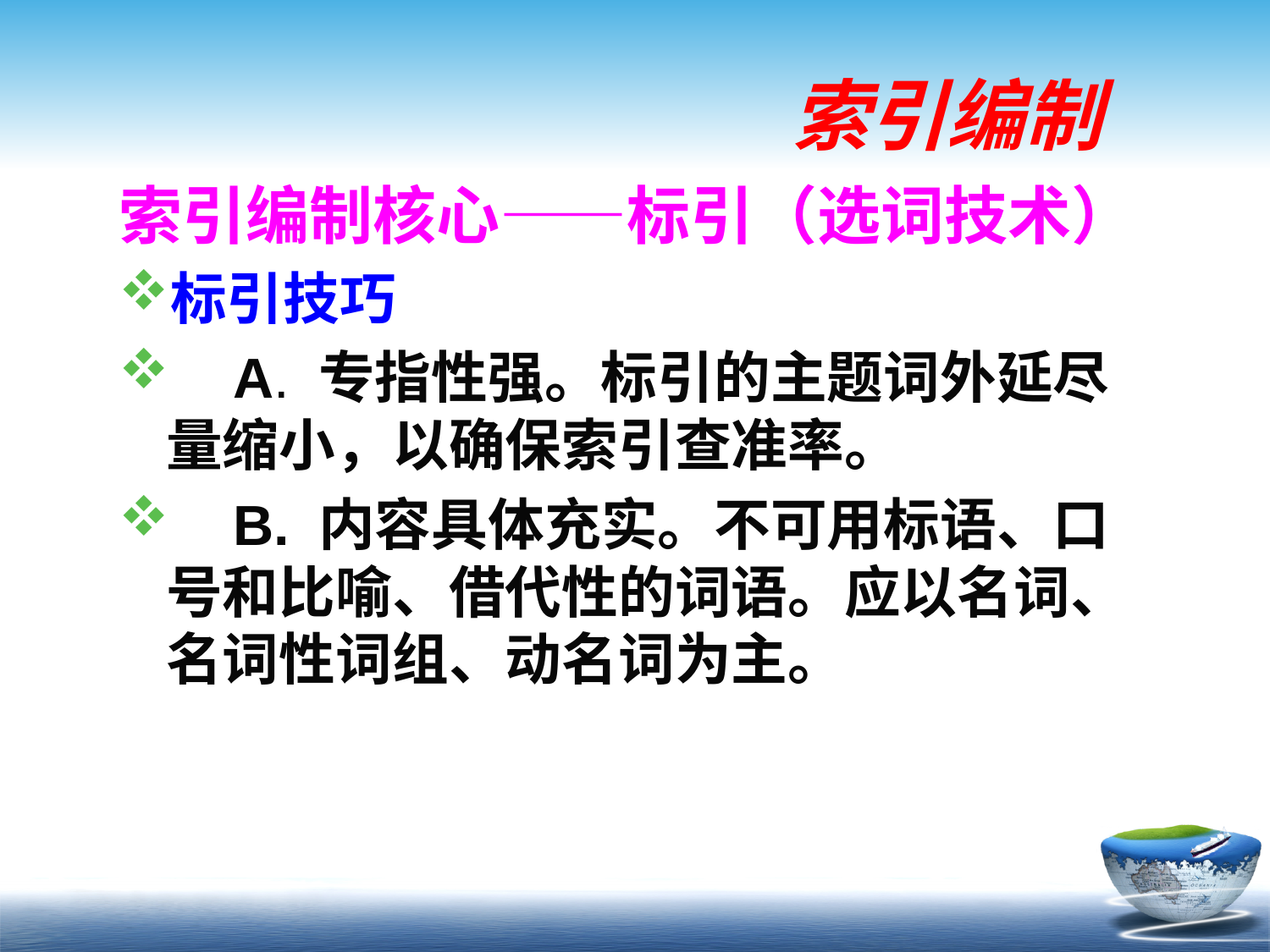

# 索引编制
索引编制核心——标引（选词技术）
标引技巧
    A. 专指性强。标引的主题词外延尽量缩小，以确保索引查准率。
    B. 内容具体充实。不可用标语、口号和比喻、借代性的词语。应以名词、名词性词组、动名词为主。